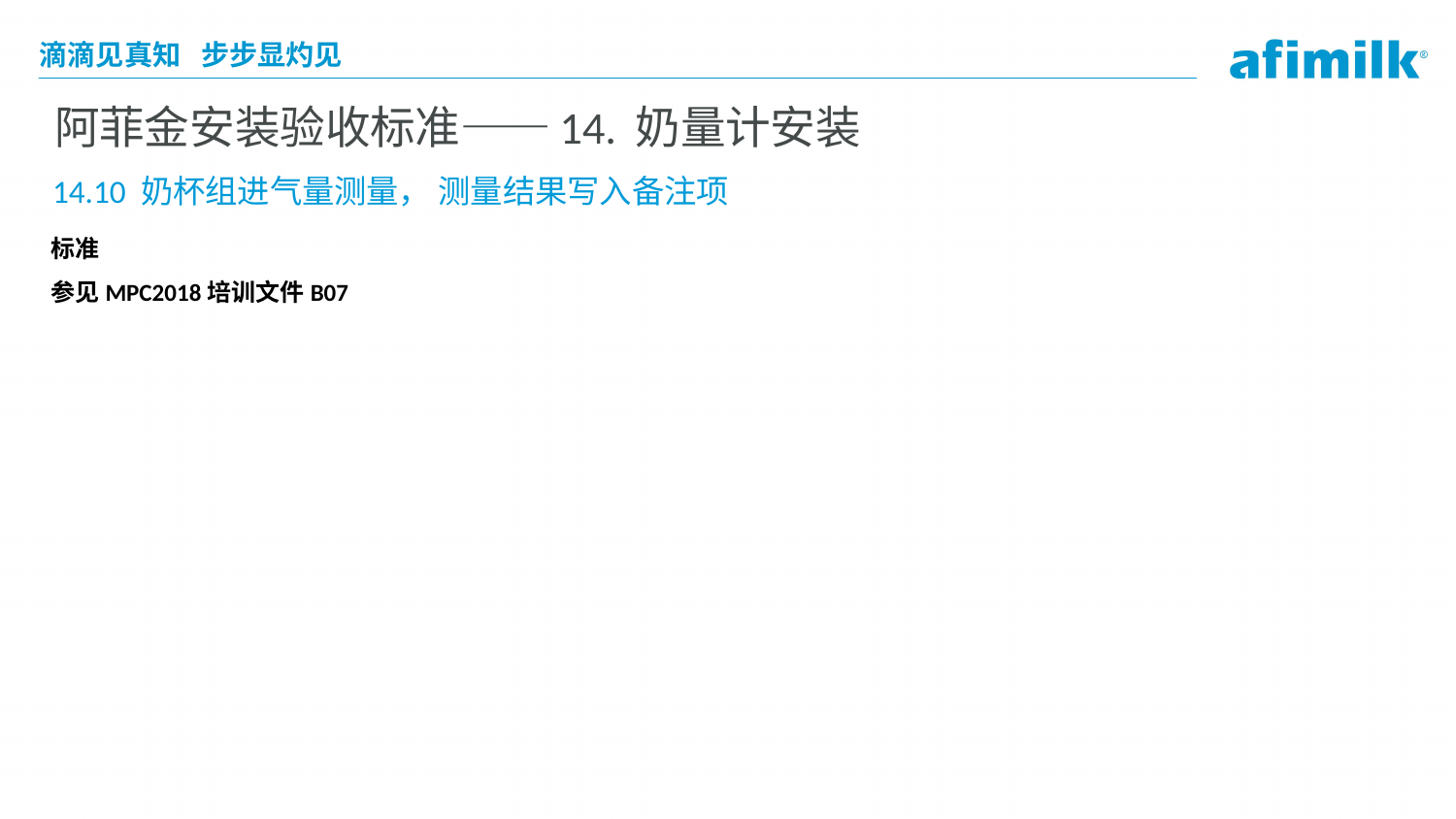

# 阿菲金安装验收标准——14. 奶量计安装
14.10 奶杯组进气量测量， 测量结果写入备注项
标准
参见MPC2018培训文件B07